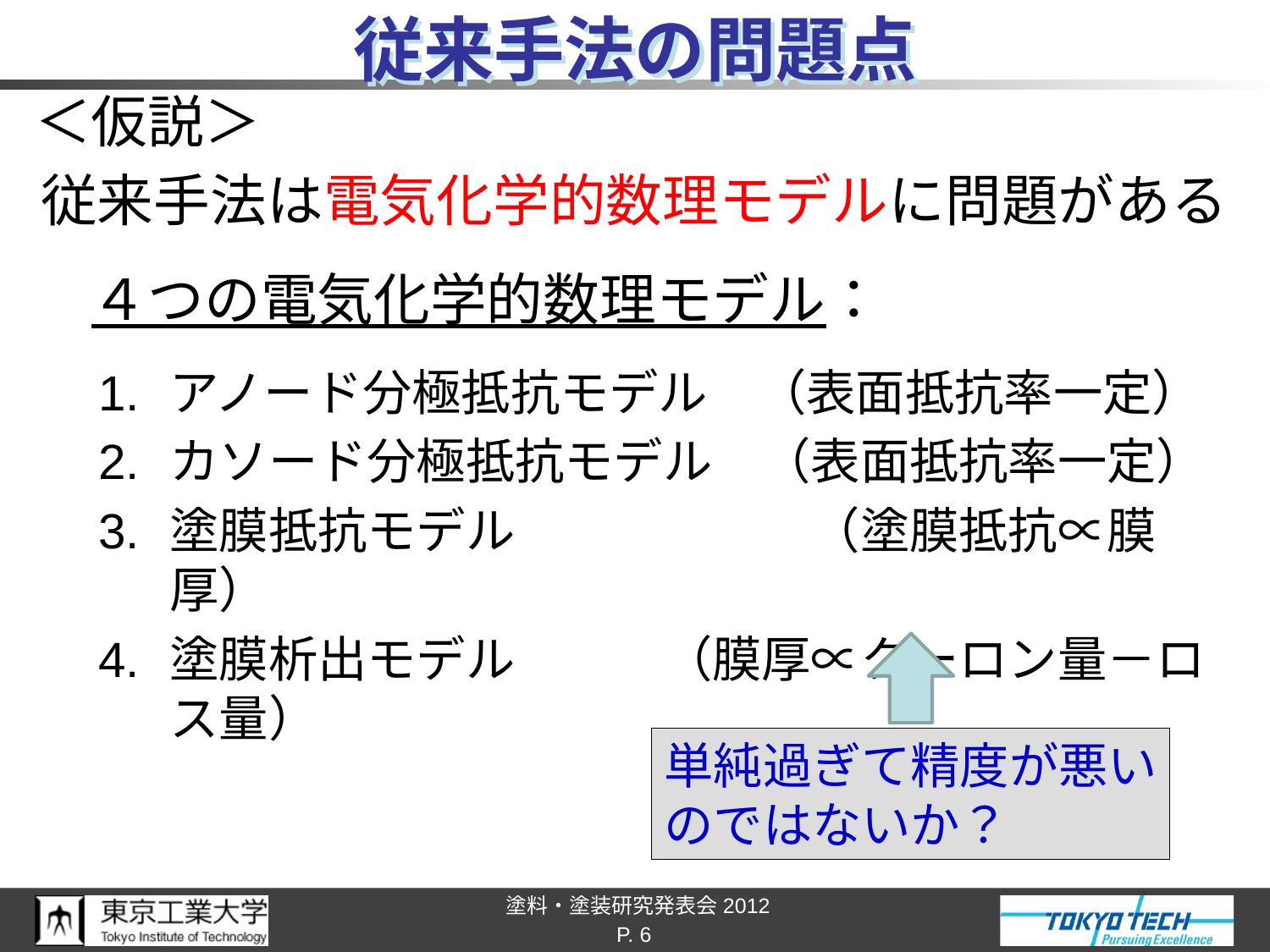

# 従来手法の問題点
＜仮説＞
従来手法は電気化学的数理モデルに問題がある

　４つの電気化学的数理モデル：

アノード分極抵抗モデル　（表面抵抗率一定）
カソード分極抵抗モデル　（表面抵抗率一定）
塗膜抵抗モデル　　　　　　（塗膜抵抗∝膜厚）
塗膜析出モデル　　　（膜厚∝クーロン量－ロス量）

単純過ぎて精度が悪い
のではないか？
P. 6